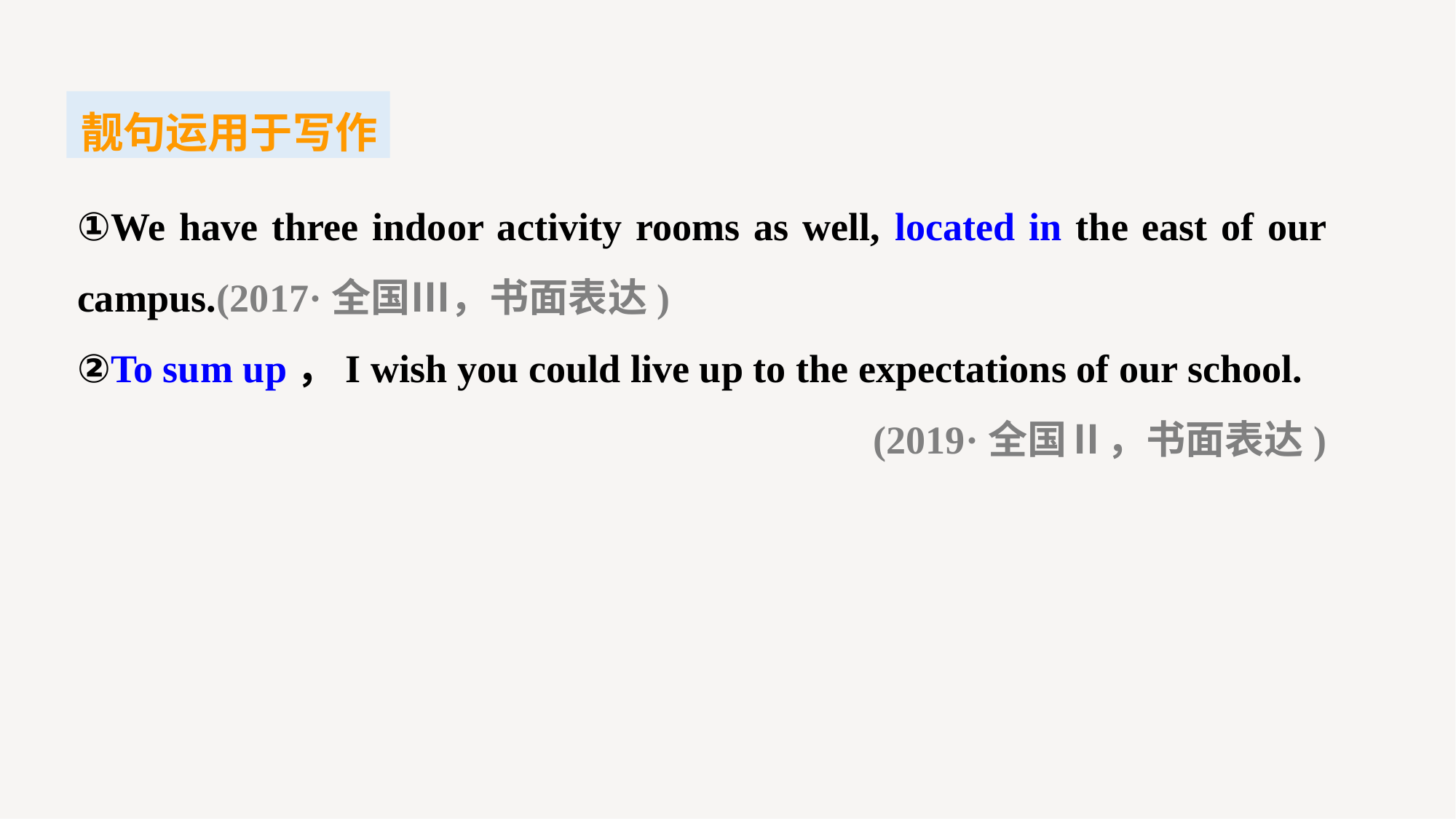

靓句运用于写作
①We have three indoor activity rooms as well, located in the east of our campus.(2017·全国Ⅲ，书面表达)
②To sum up，I wish you could live up to the expectations of our school.
(2019·全国Ⅱ，书面表达)